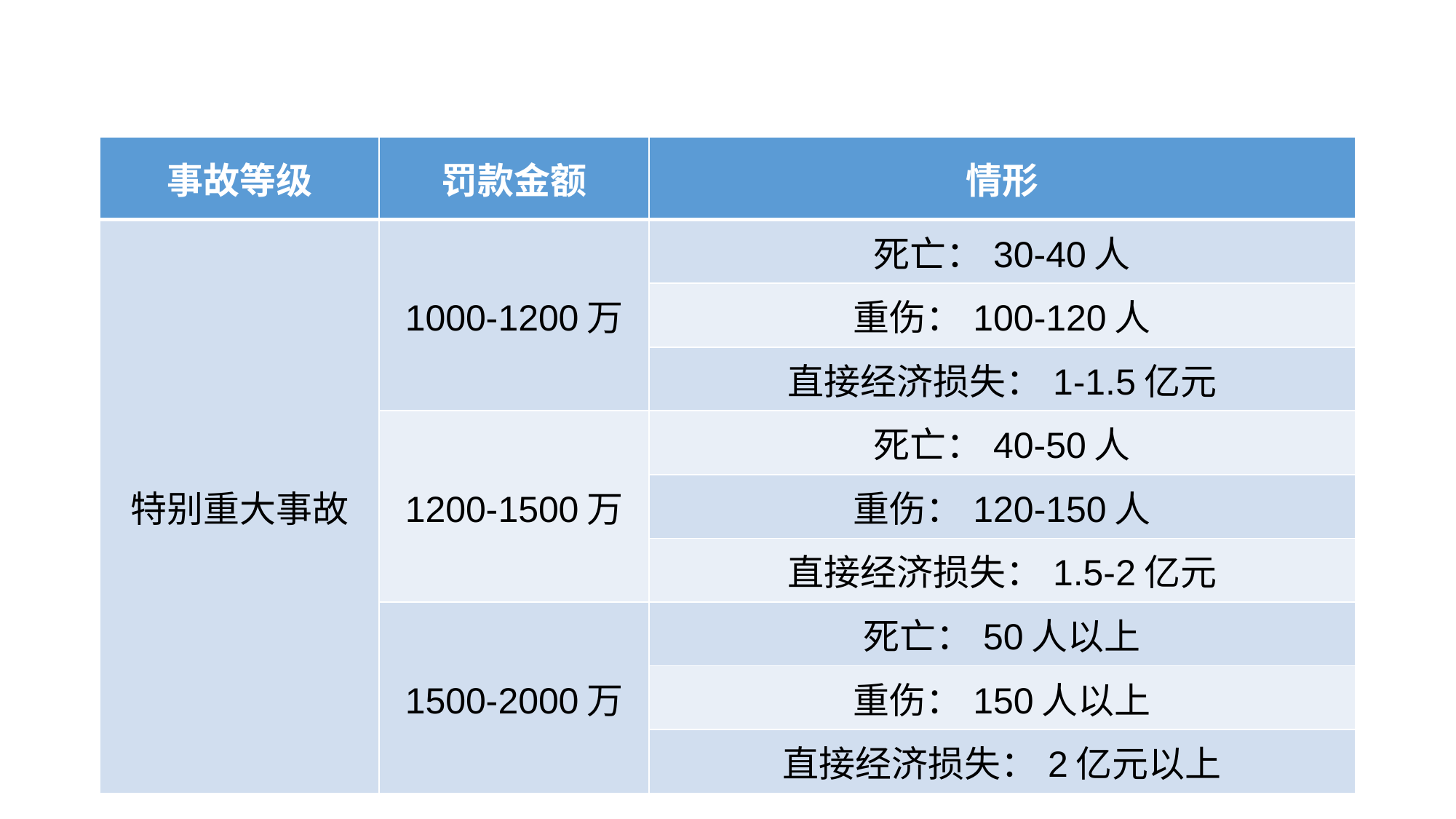

#
| 事故等级 | 罚款金额 | 情形 |
| --- | --- | --- |
| 特别重大事故 | 1000-1200万 | 死亡：30-40人 |
|  |  | 重伤：100-120人 |
|  |  | 直接经济损失：1-1.5亿元 |
|  | 1200-1500万 | 死亡：40-50人 |
|  |  | 重伤：120-150人 |
|  |  | 直接经济损失：1.5-2亿元 |
|  | 1500-2000万 | 死亡：50人以上 |
|  |  | 重伤：150人以上 |
|  |  | 直接经济损失：2亿元以上 |